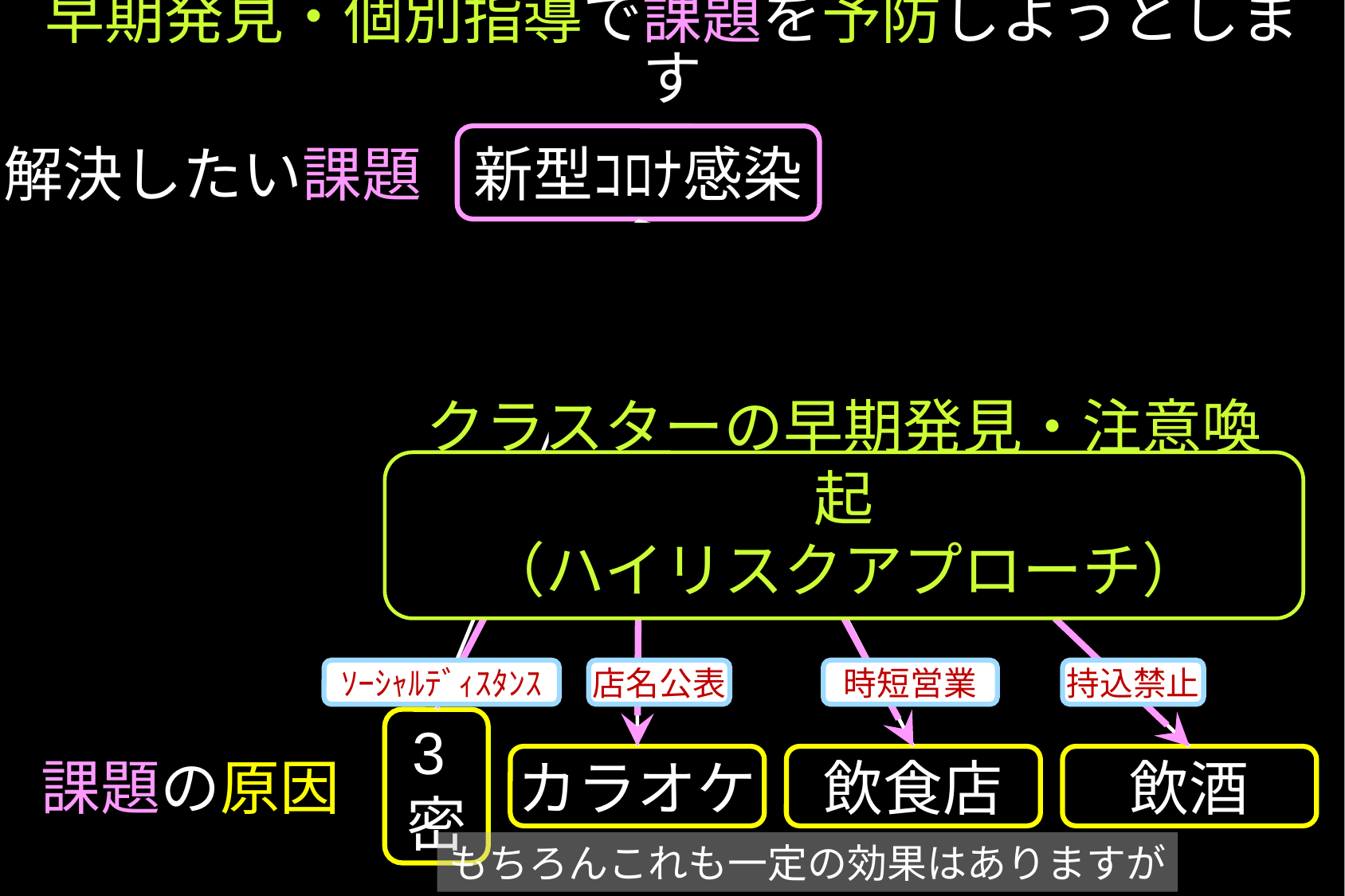

# 早期発見・個別指導で課題を予防しようとします
新型ｺﾛﾅ感染
解決したい課題

クラスターの早期発見・注意喚起
（ハイリスクアプローチ）
ｿｰｼｬﾙﾃﾞｨｽﾀﾝｽ
時短営業
持込禁止
店名公表
課題の原因
3密
カラオケ
飲食店
飲酒
もちろんこれも一定の効果はありますが